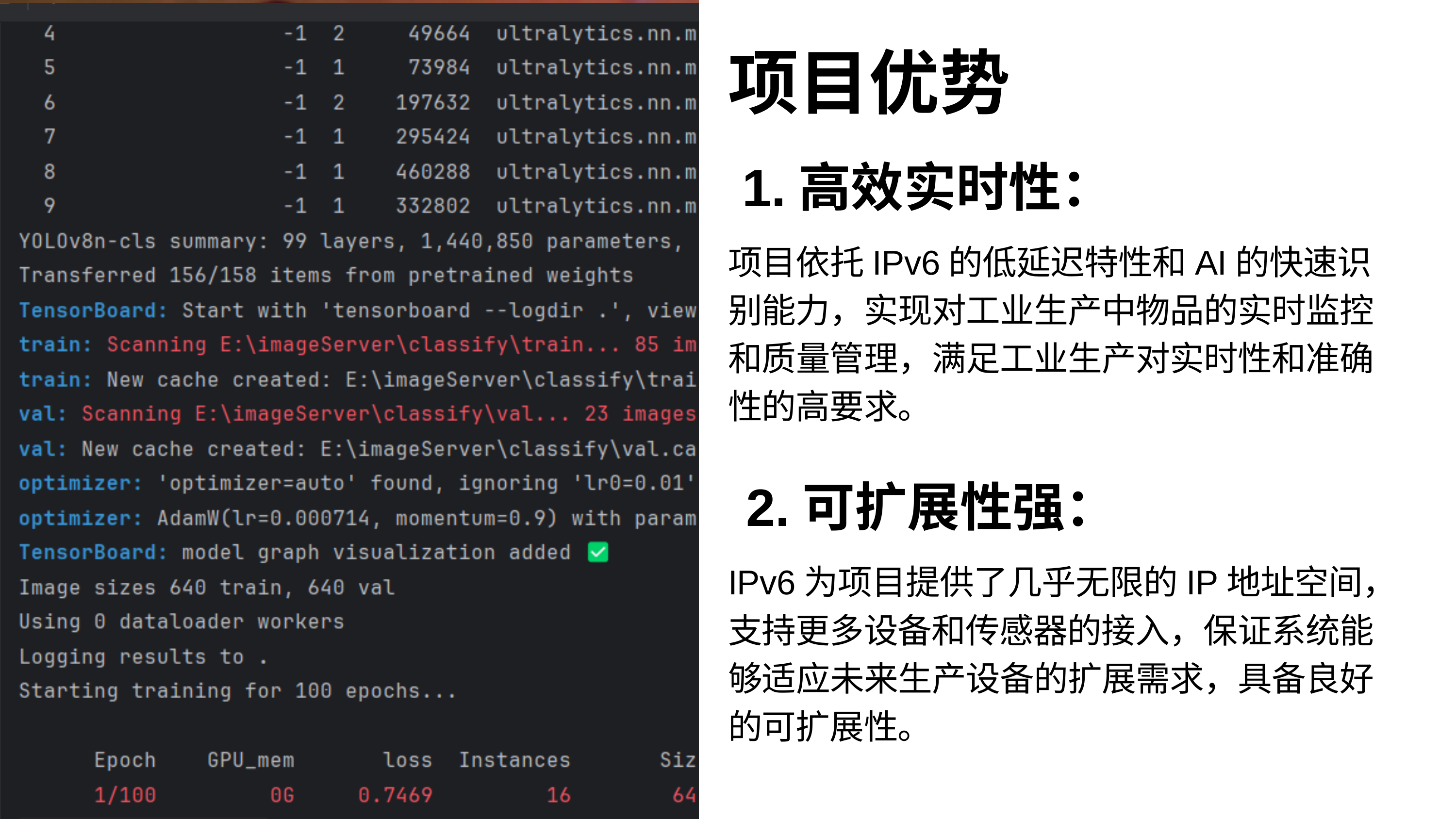

项目优势

1.高效实时性：
项目依托IPv6的低延迟特性和AI的快速识别能力，实现对工业生产中物品的实时监控和质量管理，满足工业生产对实时性和准确性的高要求。

2.可扩展性强：
IPv6为项目提供了几乎无限的IP地址空间，支持更多设备和传感器的接入，保证系统能够适应未来生产设备的扩展需求，具备良好的可扩展性。